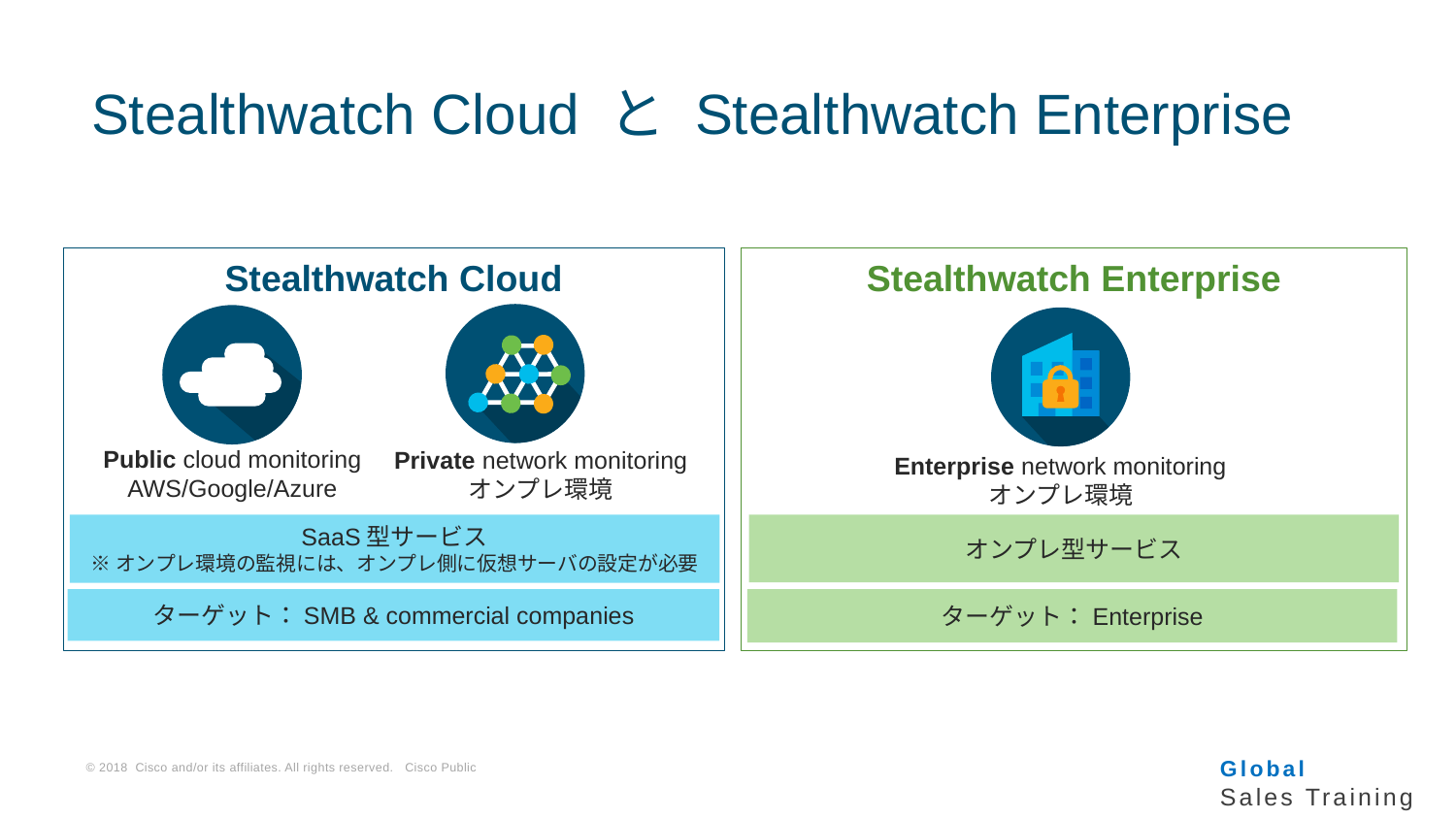

# Stealthwatch Cloud と Stealthwatch Enterprise
Stealthwatch Cloud
Stealthwatch Enterprise

Private network monitoring
オンプレ環境
Public cloud monitoring
AWS/Google/Azure

Enterprise network monitoring
オンプレ環境
SaaS型サービス
※オンプレ環境の監視には、オンプレ側に仮想サーバの設定が必要
オンプレ型サービス
ターゲット：SMB & commercial companies
ターゲット：Enterprise